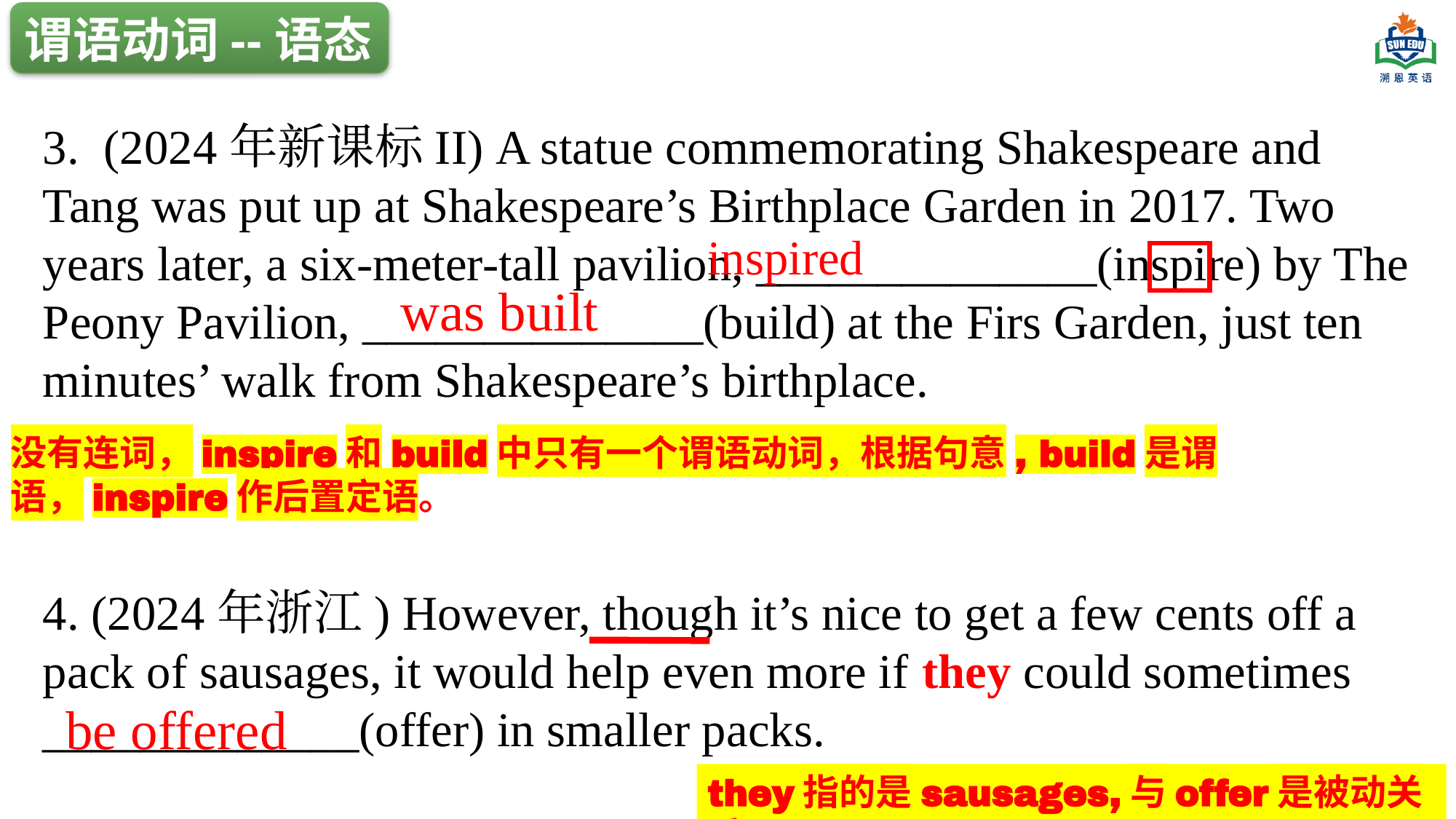

谓语动词--语态

3.  (2024年新课标II) A statue commemorating Shakespeare and Tang was put up at Shakespeare’s Birthplace Garden in 2017. Two years later, a six-meter-tall pavilion, ______________(inspire) by The Peony Pavilion, ______________(build) at the Firs Garden, just ten minutes’ walk from Shakespeare’s birthplace.

4. (2024年浙江) However, though it’s nice to get a few cents off a pack of sausages, it would help even more if they could sometimes _____________(offer) in smaller packs.

inspired

was built
没有连词，inspire和build中只有一个谓语动词，根据句意, build是谓语，inspire作后置定语。
be offered
they指的是sausages,与offer是被动关系